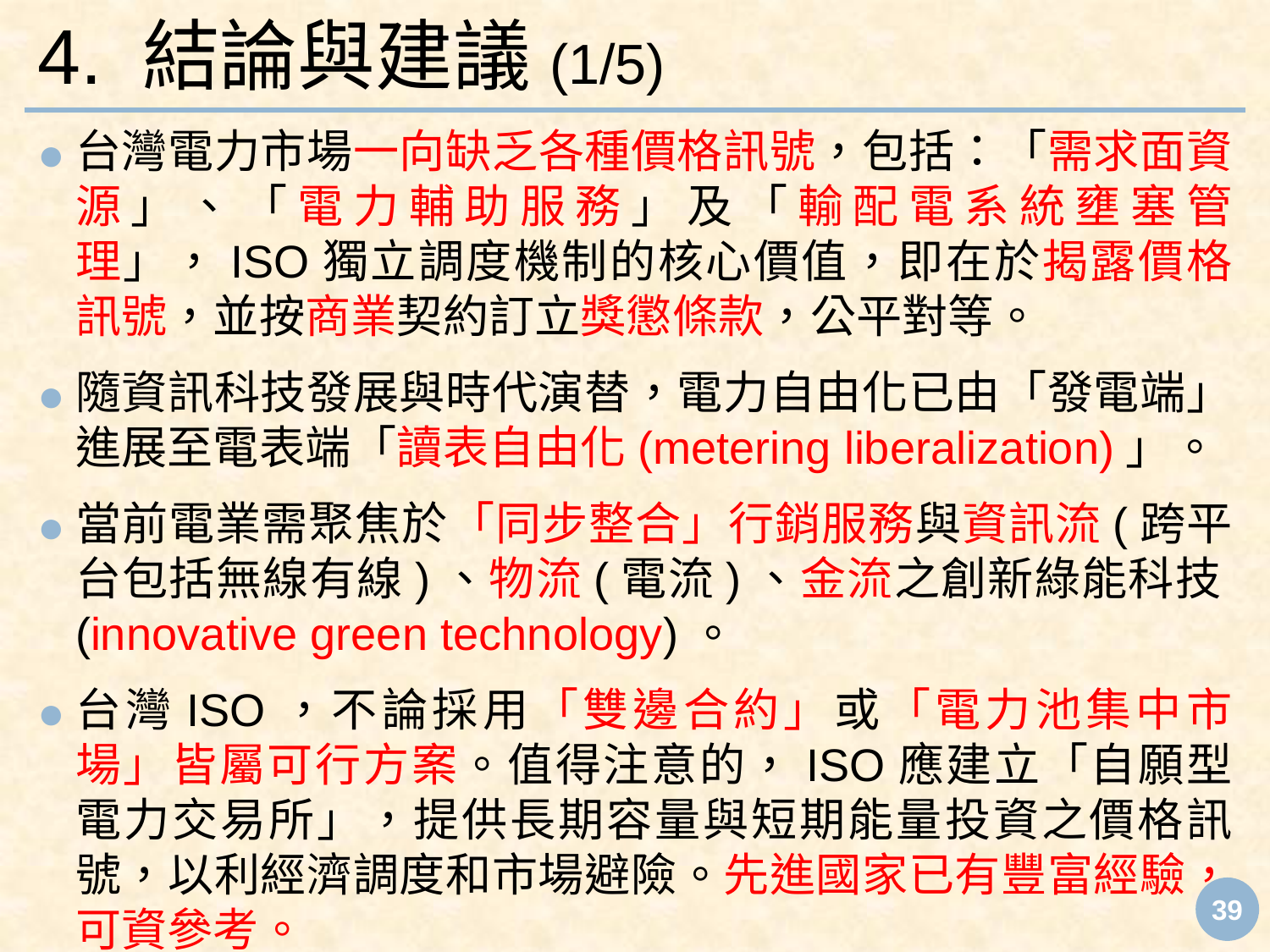

# 4. 結論與建議(1/5)
台灣電力市場一向缺乏各種價格訊號，包括：「需求面資源」、「電力輔助服務」及「輸配電系統壅塞管理」，ISO獨立調度機制的核心價值，即在於揭露價格訊號，並按商業契約訂立獎懲條款，公平對等。
隨資訊科技發展與時代演替，電力自由化已由「發電端」進展至電表端「讀表自由化(metering liberalization)」。
當前電業需聚焦於「同步整合」行銷服務與資訊流(跨平台包括無線有線)、物流(電流)、金流之創新綠能科技(innovative green technology)。
台灣ISO，不論採用「雙邊合約」或「電力池集中市場」皆屬可行方案。值得注意的，ISO應建立「自願型電力交易所」，提供長期容量與短期能量投資之價格訊號，以利經濟調度和市場避險。先進國家已有豐富經驗，可資參考。

39